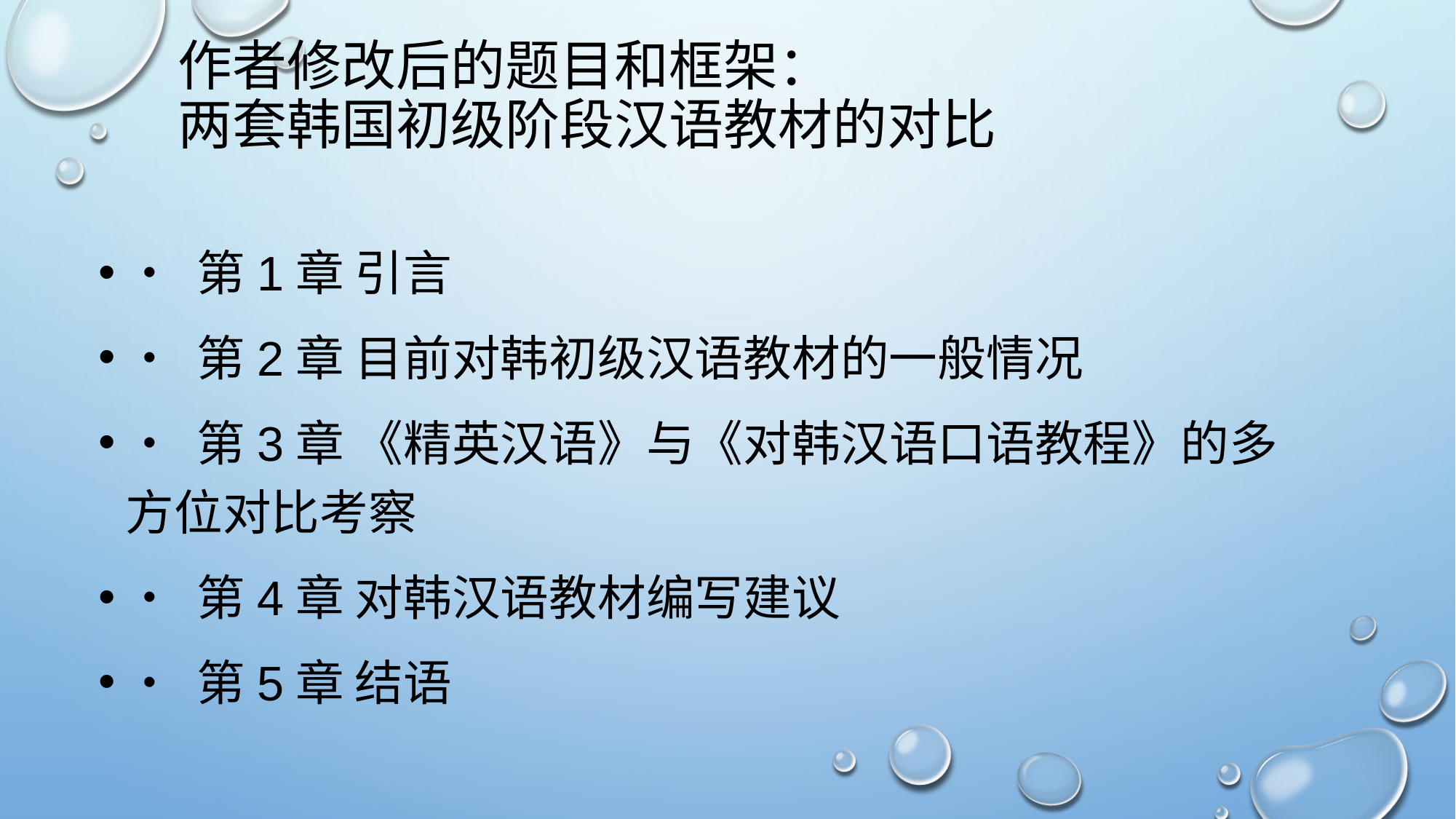

# 作者修改后的题目和框架： 两套韩国初级阶段汉语教材的对比
• 第1章 引言
• 第2章 目前对韩初级汉语教材的一般情况
• 第3章 《精英汉语》与《对韩汉语口语教程》的多方位对比考察
• 第4章 对韩汉语教材编写建议
• 第5章 结语